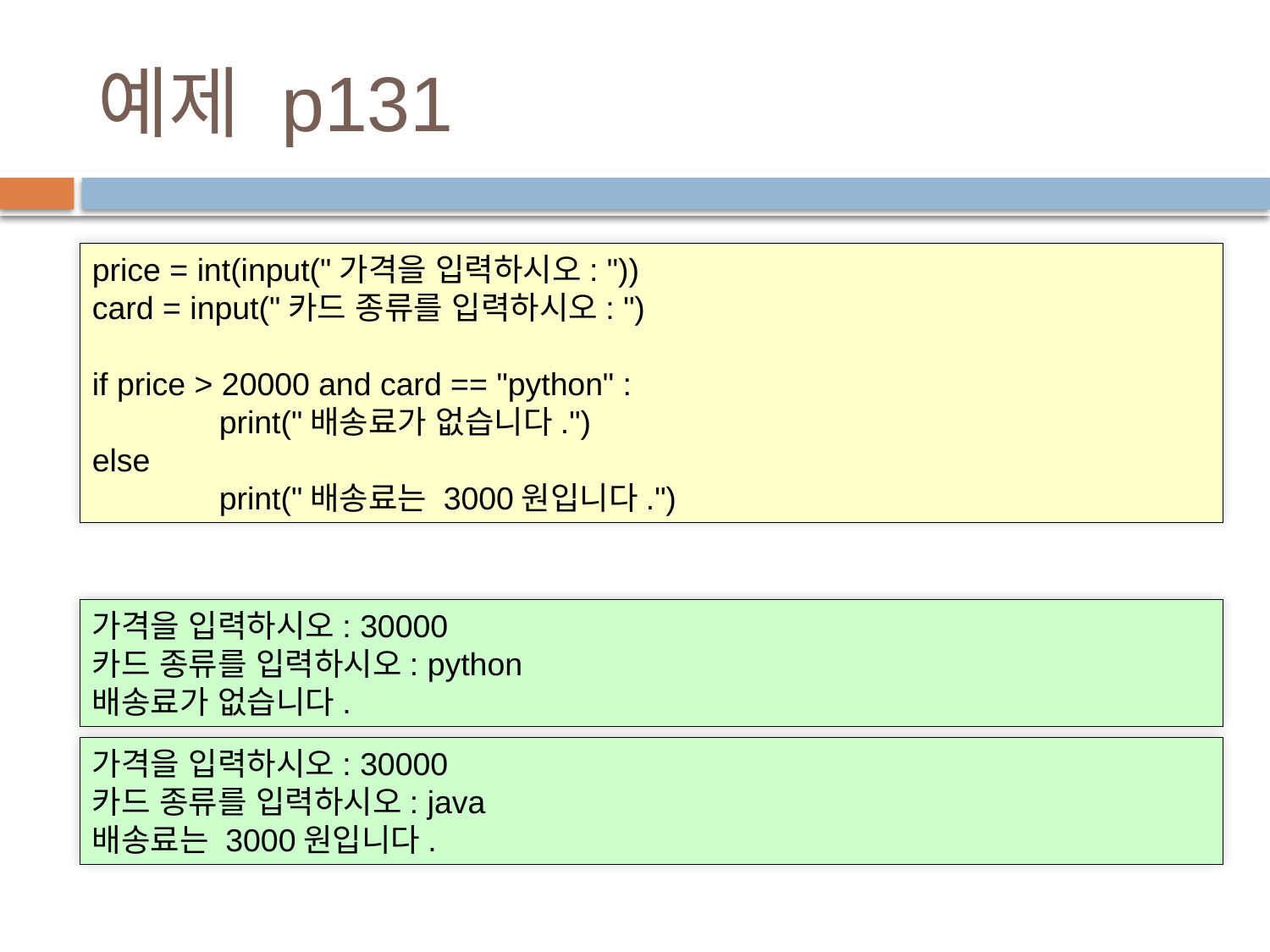

# 예제 p131
price = int(input("가격을 입력하시오: "))
card = input("카드 종류를 입력하시오: ")

if price > 20000 and card == "python" :
	print("배송료가 없습니다.")
else
	print("배송료는 3000원입니다.")
가격을 입력하시오: 30000
카드 종류를 입력하시오: python
배송료가 없습니다.
가격을 입력하시오: 30000
카드 종류를 입력하시오: java
배송료는 3000원입니다.